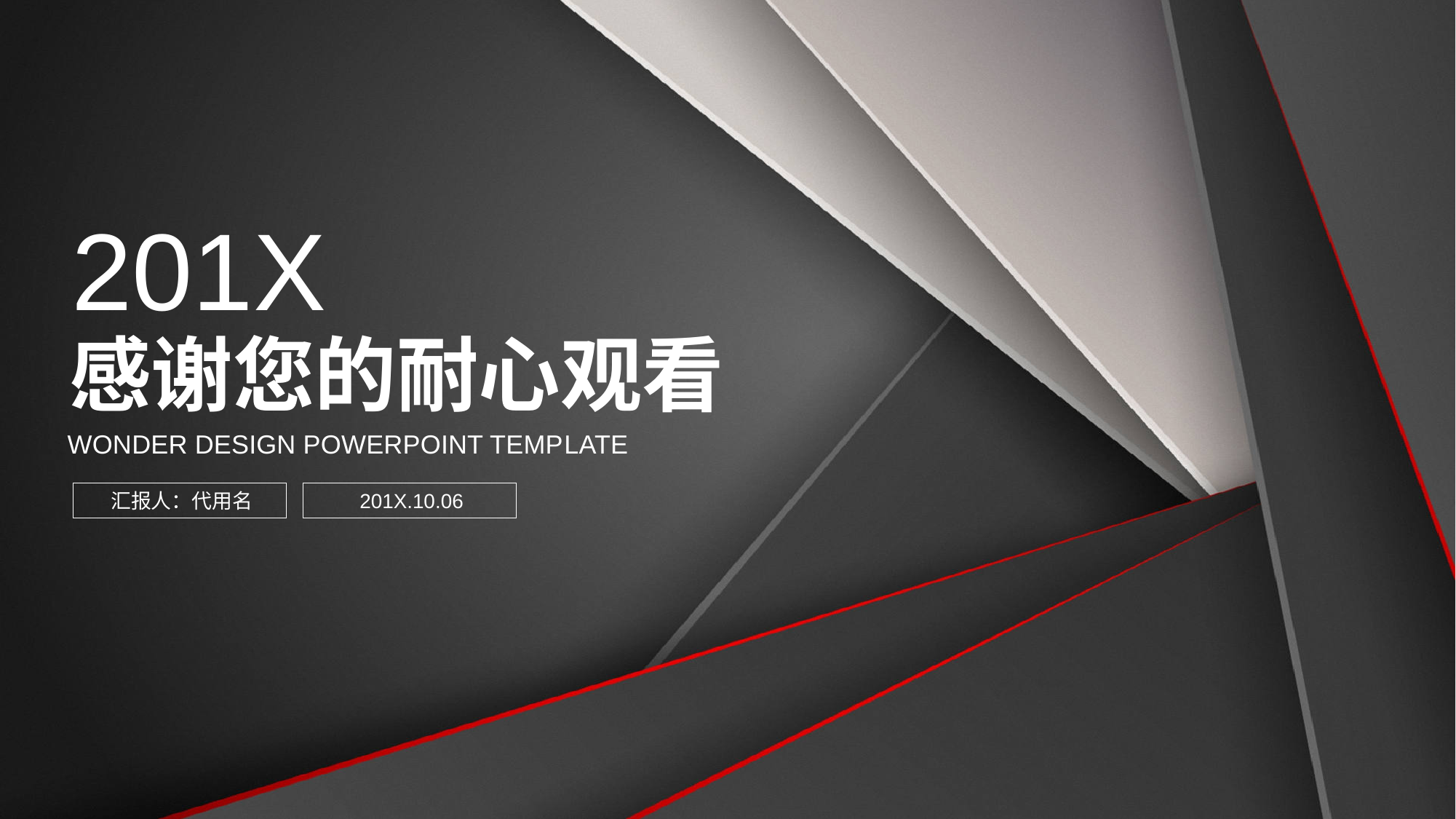

201X
感谢您的耐心观看
WONDER DESIGN POWERPOINT TEMPLATE
201X.10.06
汇报人：代用名